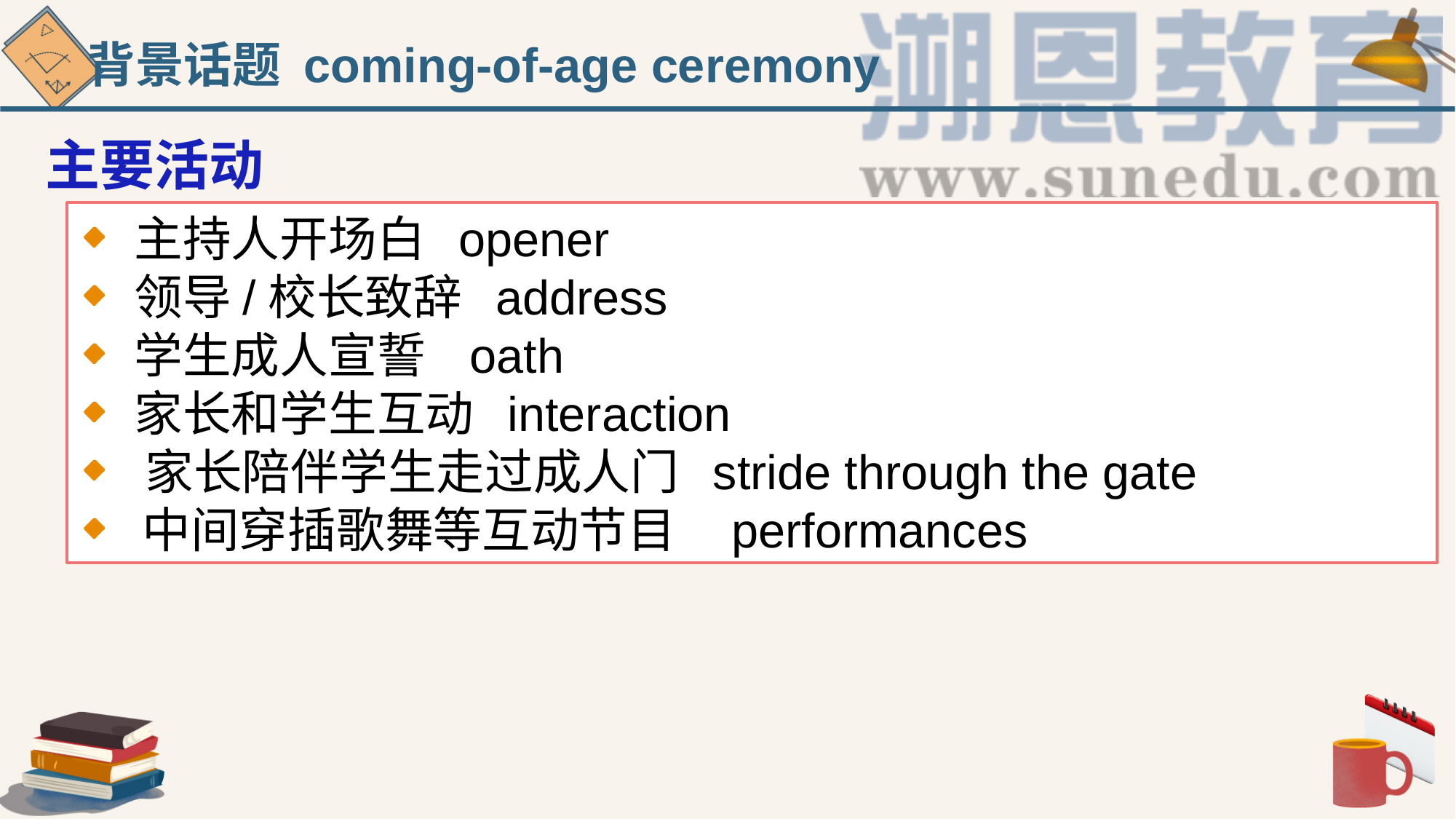

背景话题 coming-of-age ceremony

 主要活动
 主持人开场白  opener
 领导/校长致辞  address
 学生成人宣誓   oath
 家长和学生互动  interaction
  家长陪伴学生走过成人门  stride through the gate
  中间穿插歌舞等互动节目    performances